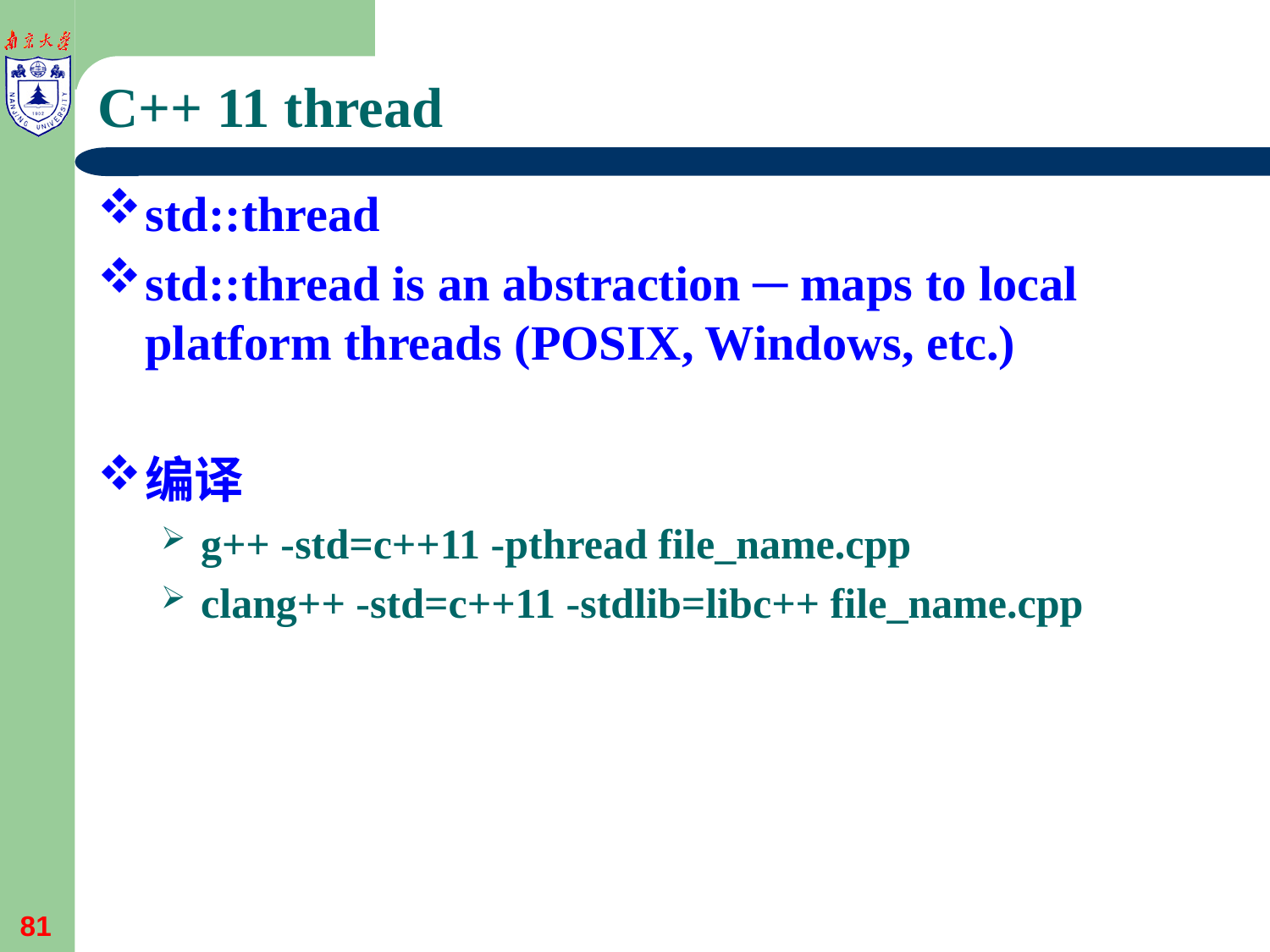

# C++ 11 thread
std::thread
std::thread is an abstraction ─ maps to local platform threads (POSIX, Windows, etc.)

编译
g++ -std=c++11 -pthread file_name.cpp
clang++ -std=c++11 -stdlib=libc++ file_name.cpp
81